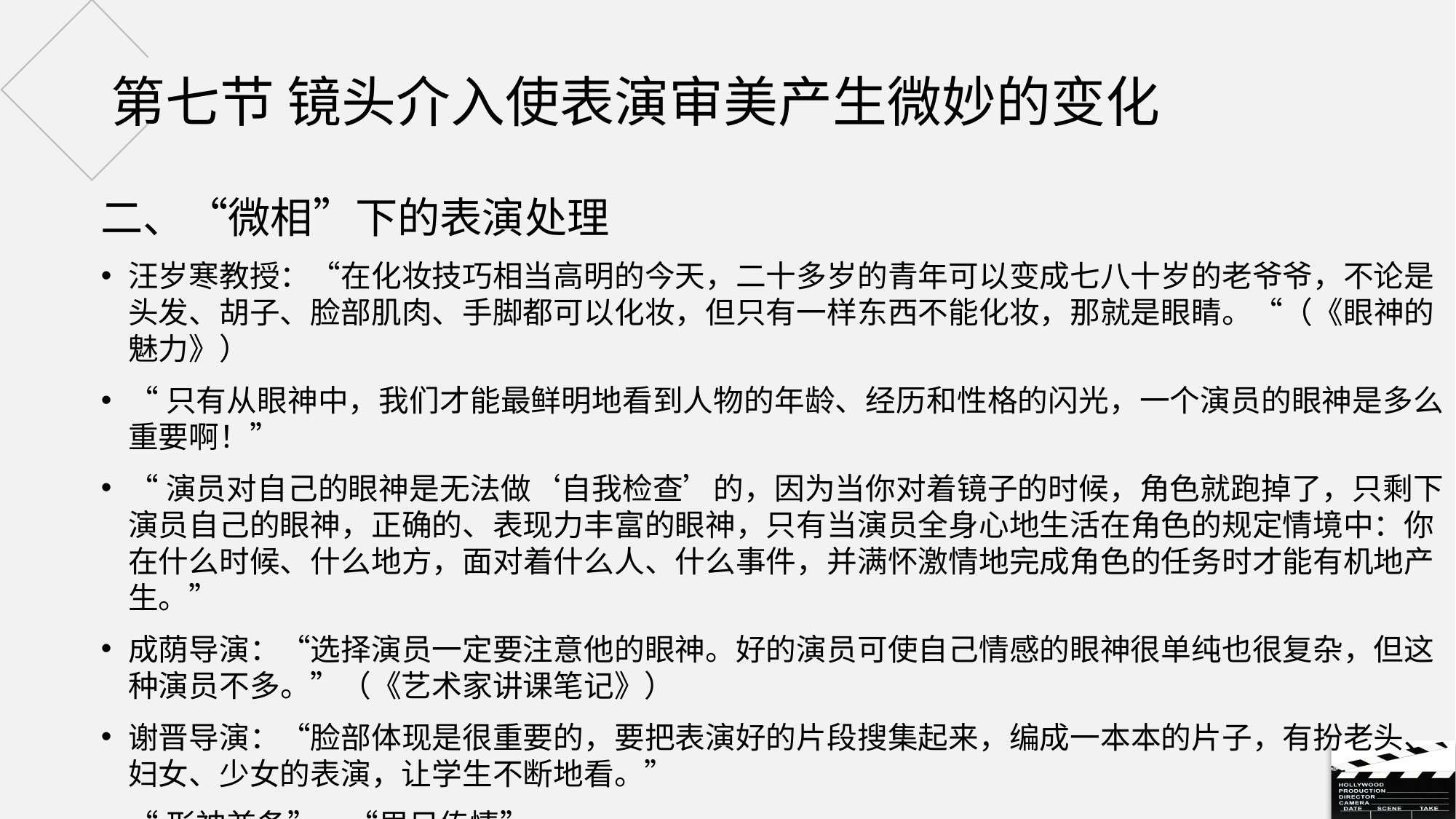

# 第七节 镜头介入使表演审美产生微妙的变化
二、“微相”下的表演处理
汪岁寒教授：“在化妆技巧相当高明的今天，二十多岁的青年可以变成七八十岁的老爷爷，不论是头发、胡子、脸部肌肉、手脚都可以化妆，但只有一样东西不能化妆，那就是眼睛。“（《眼神的魅力》）
“只有从眼神中，我们才能最鲜明地看到人物的年龄、经历和性格的闪光，一个演员的眼神是多么重要啊！”
“演员对自己的眼神是无法做‘自我检查’的，因为当你对着镜子的时候，角色就跑掉了，只剩下演员自己的眼神，正确的、表现力丰富的眼神，只有当演员全身心地生活在角色的规定情境中：你在什么时候、什么地方，面对着什么人、什么事件，并满怀激情地完成角色的任务时才能有机地产生。”
成荫导演：“选择演员一定要注意他的眼神。好的演员可使自己情感的眼神很单纯也很复杂，但这种演员不多。”（《艺术家讲课笔记》）
谢晋导演：“脸部体现是很重要的，要把表演好的片段搜集起来，编成一本本的片子，有扮老头、妇女、少女的表演，让学生不断地看。”
“形神兼备”，“眉目传情”